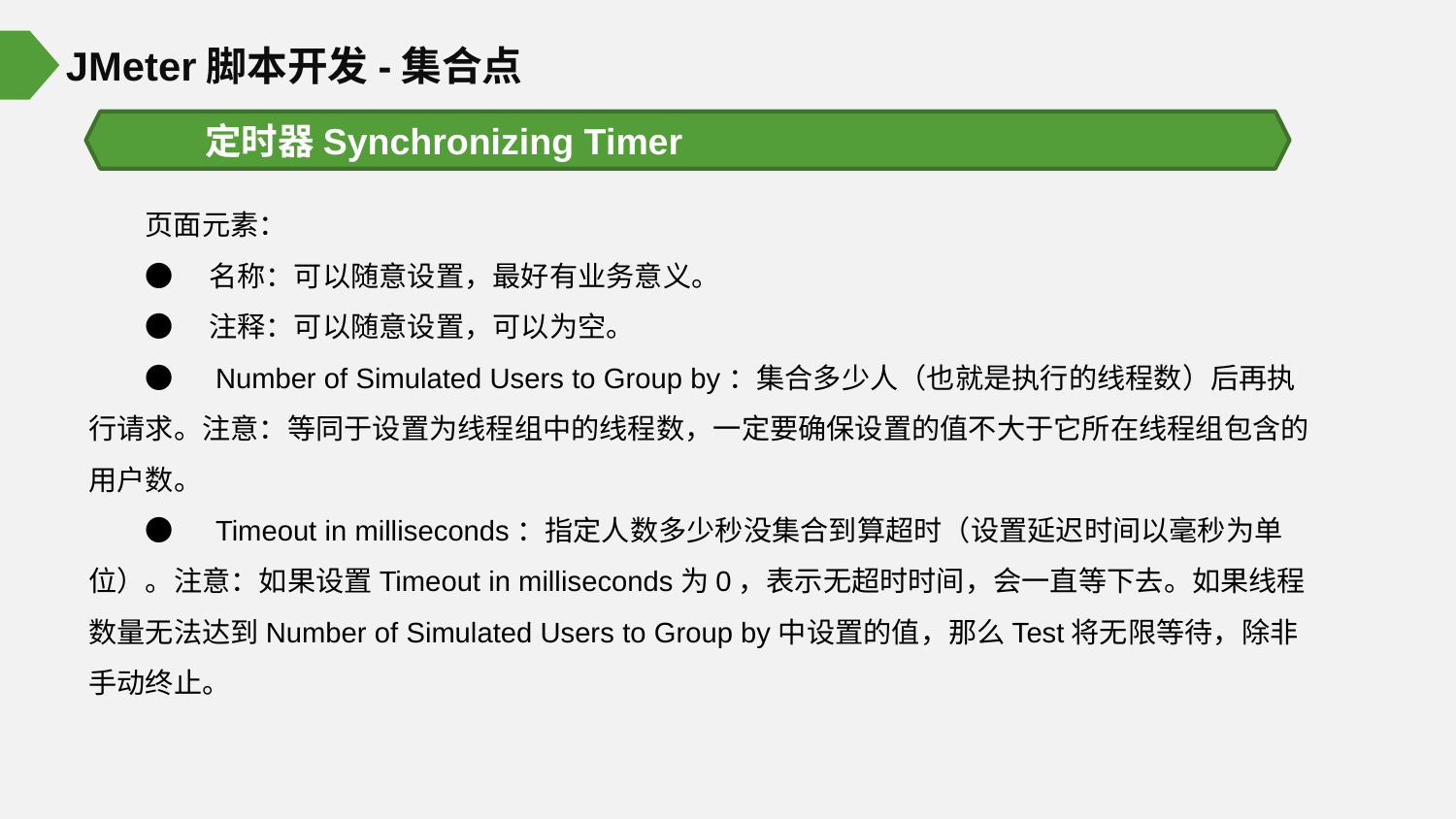

JMeter脚本开发-集合点
定时器Synchronizing Timer
页面元素：
●　名称：可以随意设置，最好有业务意义。
●　注释：可以随意设置，可以为空。
●　Number of Simulated Users to Group by：集合多少人（也就是执行的线程数）后再执行请求。注意：等同于设置为线程组中的线程数，一定要确保设置的值不大于它所在线程组包含的用户数。
●　Timeout in milliseconds：指定人数多少秒没集合到算超时（设置延迟时间以毫秒为单位）。注意：如果设置Timeout in milliseconds为0，表示无超时时间，会一直等下去。如果线程数量无法达到Number of Simulated Users to Group by中设置的值，那么Test将无限等待，除非手动终止。